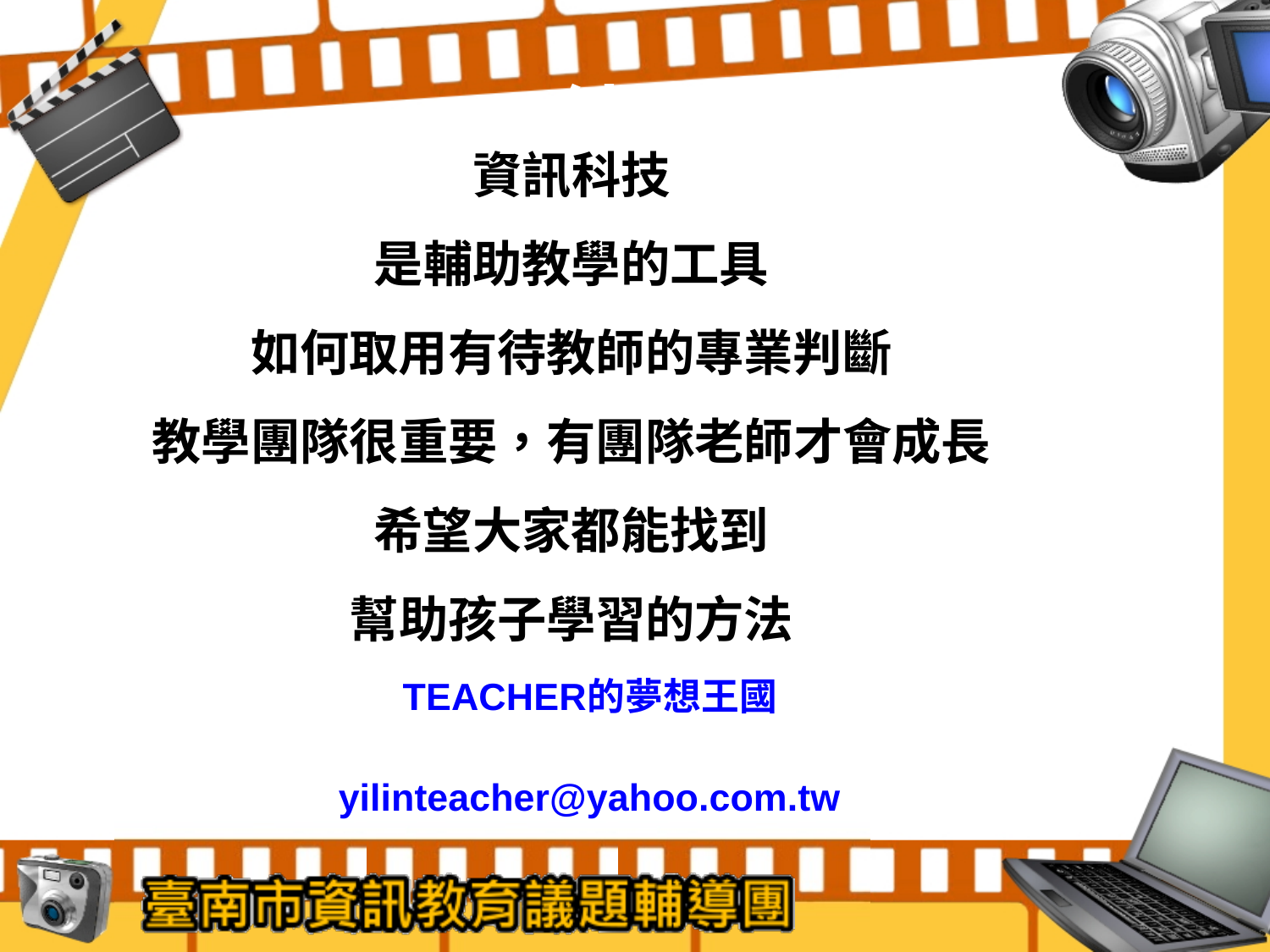

~結語~
# 資訊科技 是輔助教學的工具 如何取用有待教師的專業判斷 教學團隊很重要，有團隊老師才會成長 希望大家都能找到 幫助孩子學習的方法
TEACHER的夢想王國

yilinteacher@yahoo.com.tw